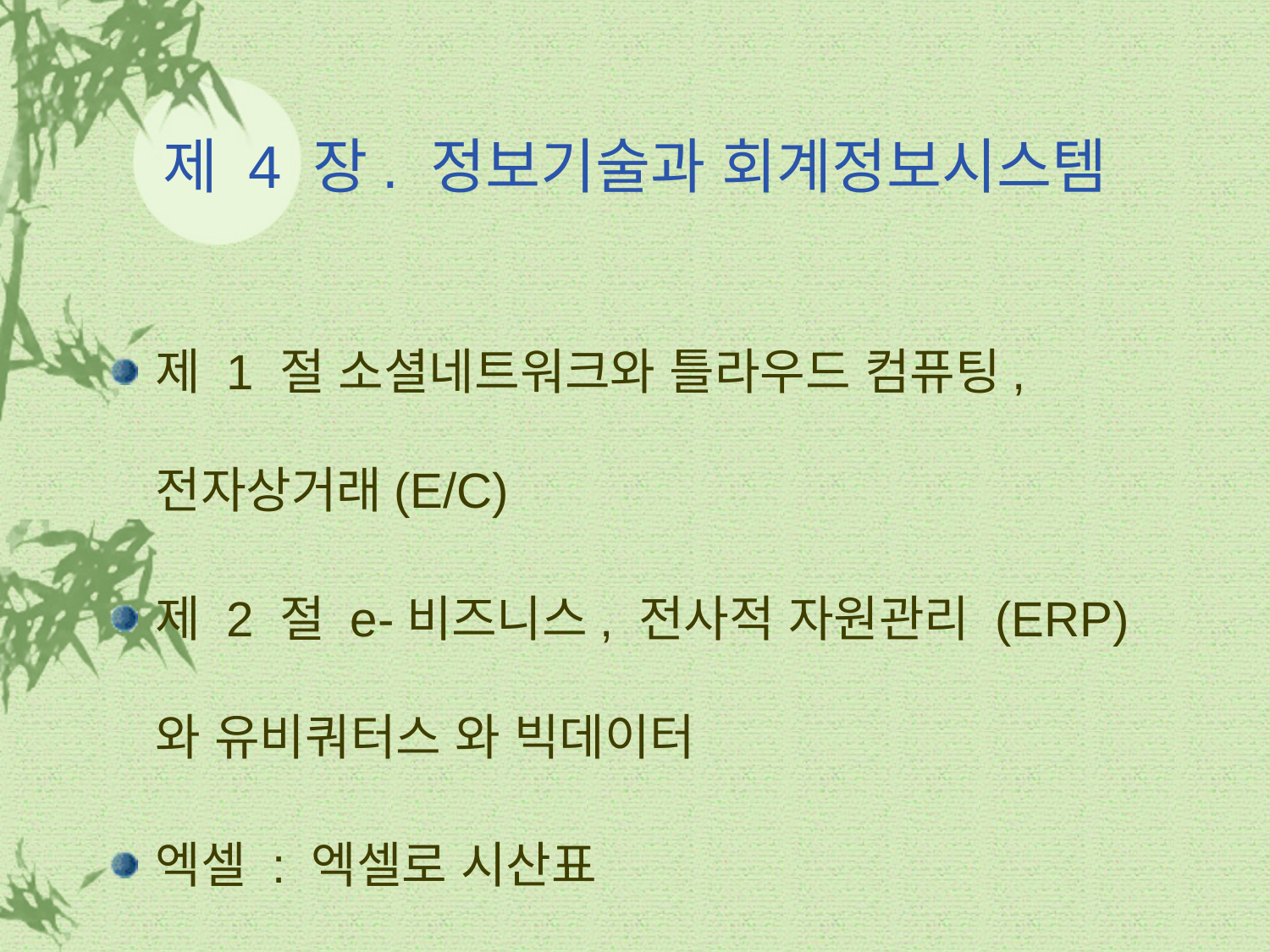

# 제 4 장. 정보기술과 회계정보시스템
제 1 절 소셜네트워크와 틀라우드 컴퓨팅, 전자상거래(E/C)
제 2 절 e-비즈니스, 전사적 자원관리 (ERP)와 유비쿼터스 와 빅데이터
엑셀 : 엑셀로 시산표